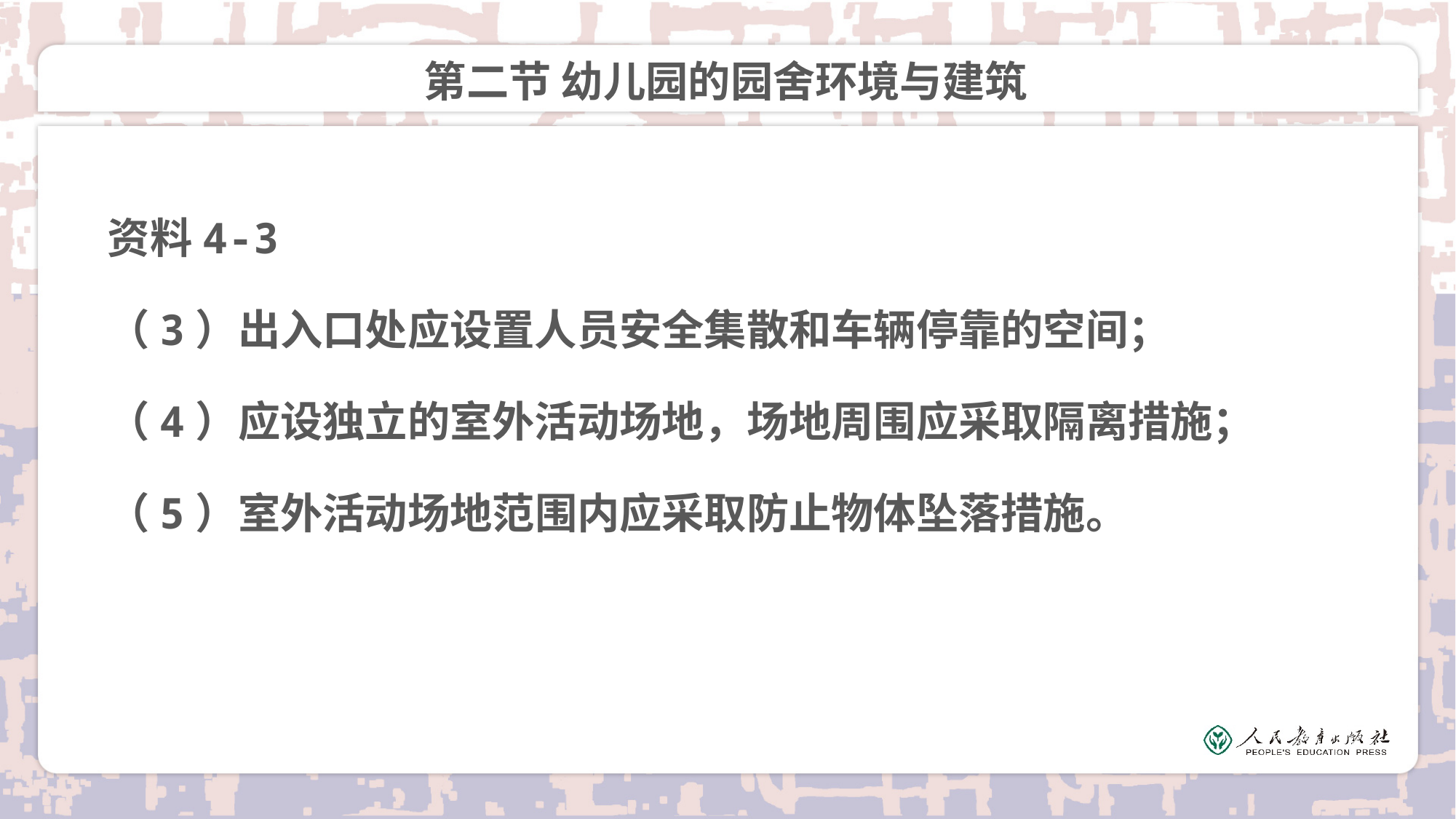

# 第二节 幼儿园的园舍环境与建筑
资料4-3
（3）出入口处应设置人员安全集散和车辆停靠的空间；
（4）应设独立的室外活动场地，场地周围应采取隔离措施；
（5）室外活动场地范围内应采取防止物体坠落措施。